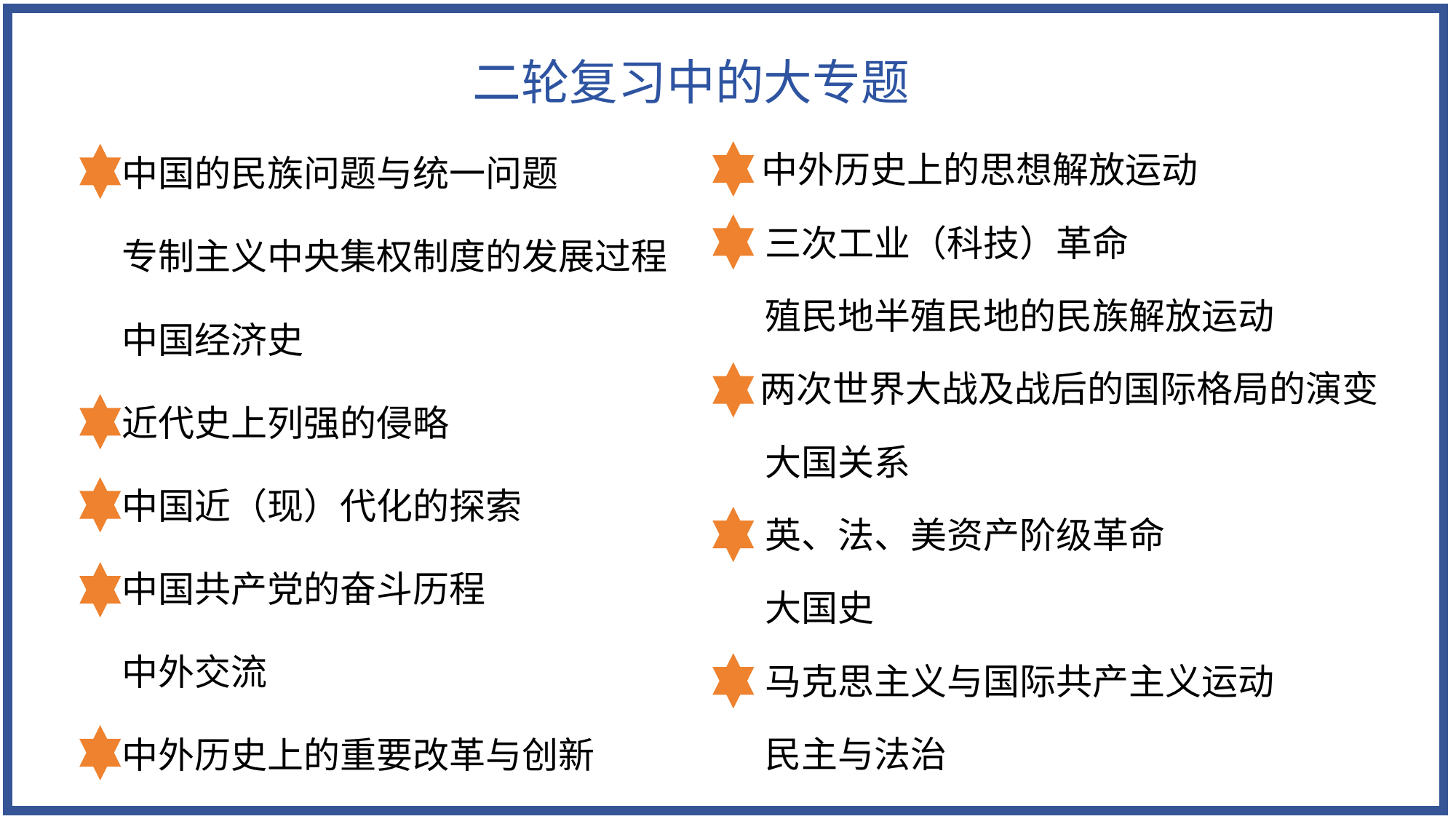

二轮复习中的大专题

中外历史上的思想解放运动

中国的民族问题与统一问题

三次工业（科技）革命
专制主义中央集权制度的发展过程
殖民地半殖民地的民族解放运动
中国经济史
两次世界大战及战后的国际格局的演变

近代史上列强的侵略
大国关系

中国近（现）代化的探索

英、法、美资产阶级革命
中国共产党的奋斗历程

大国史
中外交流
马克思主义与国际共产主义运动

民主与法治
中外历史上的重要改革与创新